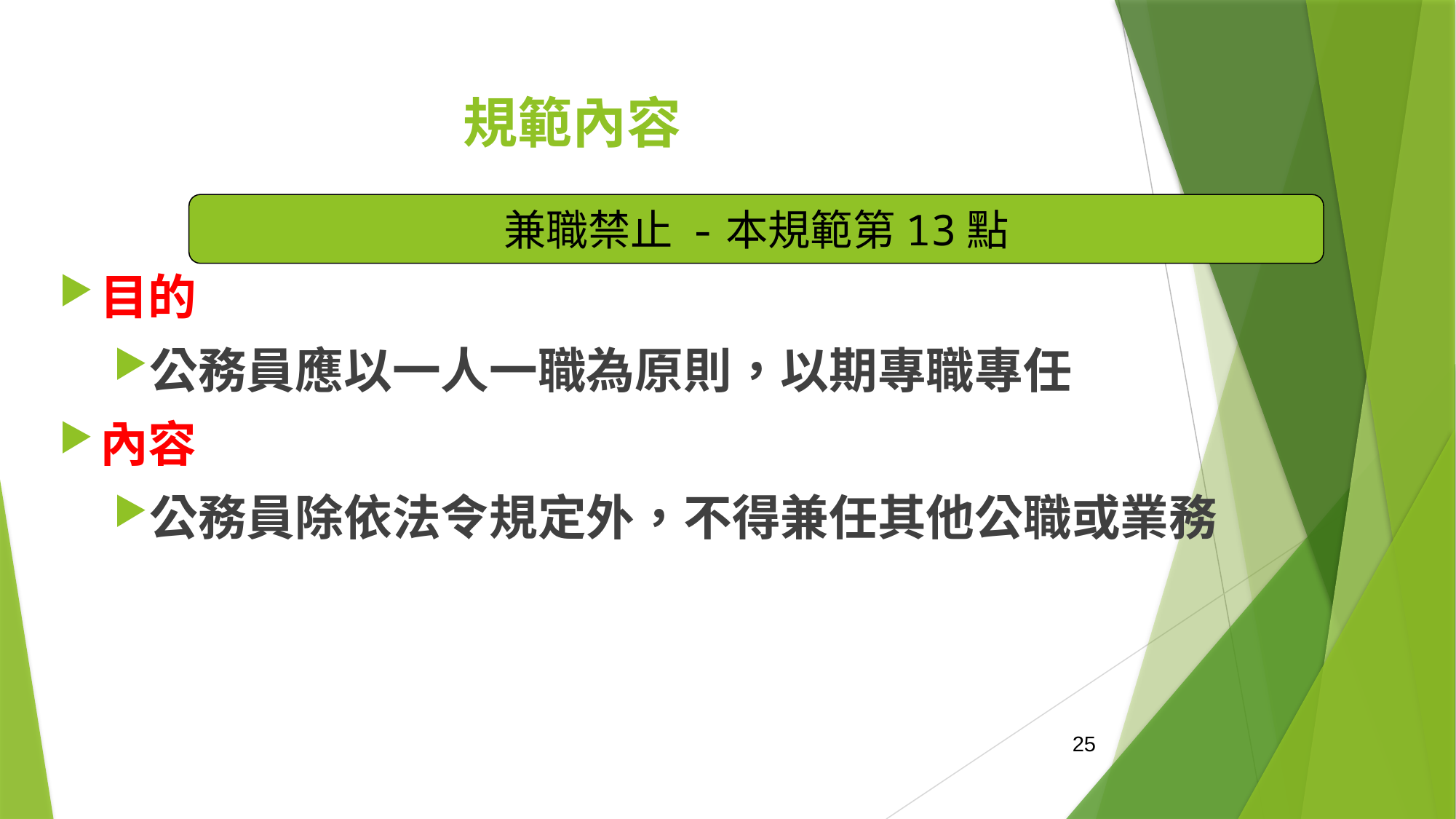

# 規範內容
兼職禁止 -本規範第13點
目的
公務員應以一人一職為原則，以期專職專任
內容
公務員除依法令規定外，不得兼任其他公職或業務
25